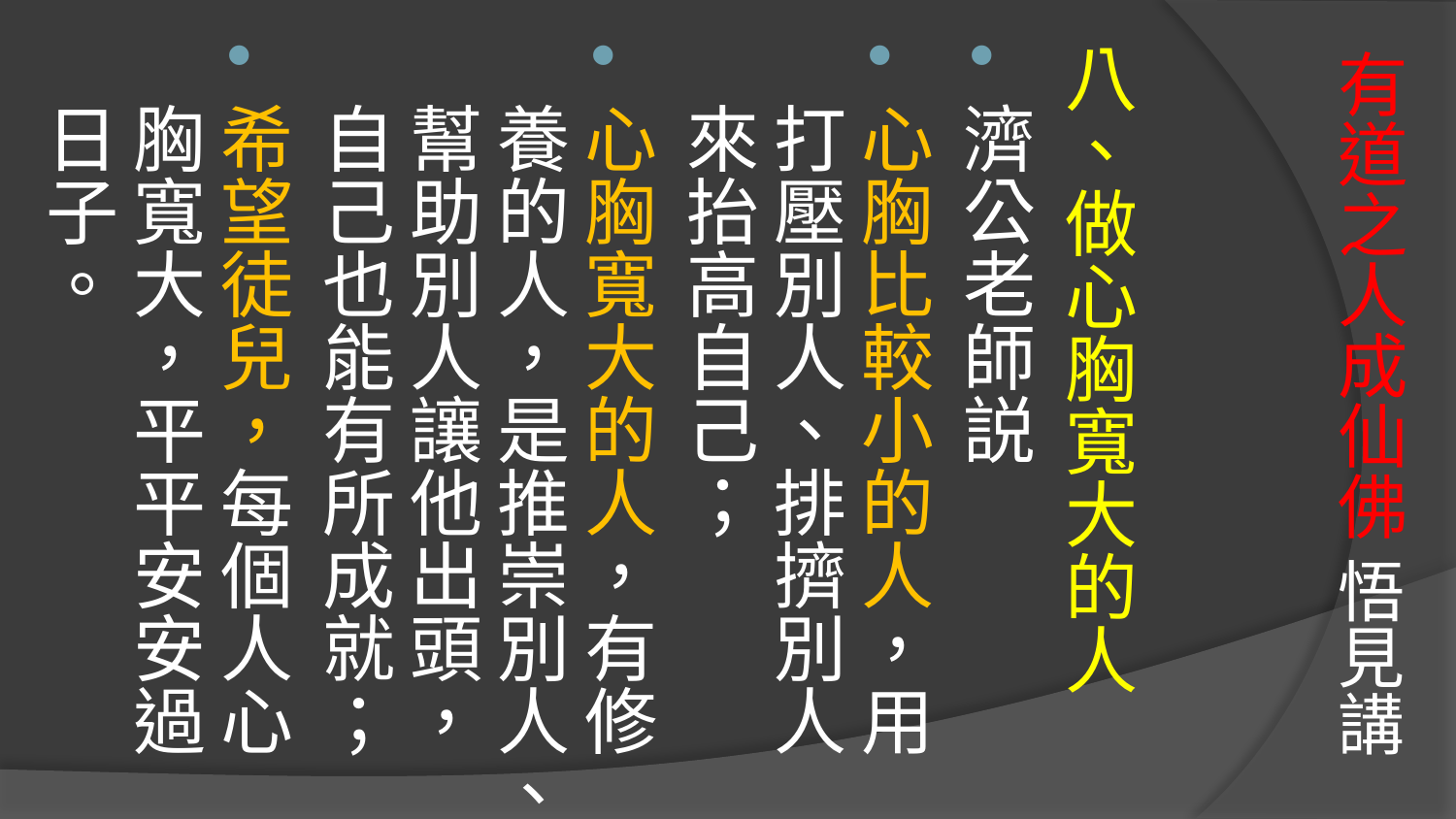

# 有道之人成仙佛 悟見講
八、做心胸寬大的人
濟公老師説
心胸比較小的人，用打壓別人、排擠別人來抬高自己；
心胸寬大的人，有修養的人，是推崇別人、幫助別人讓他出頭，自己也能有所成就；
希望徒兒，每個人心胸寬大，平平安安過日子。